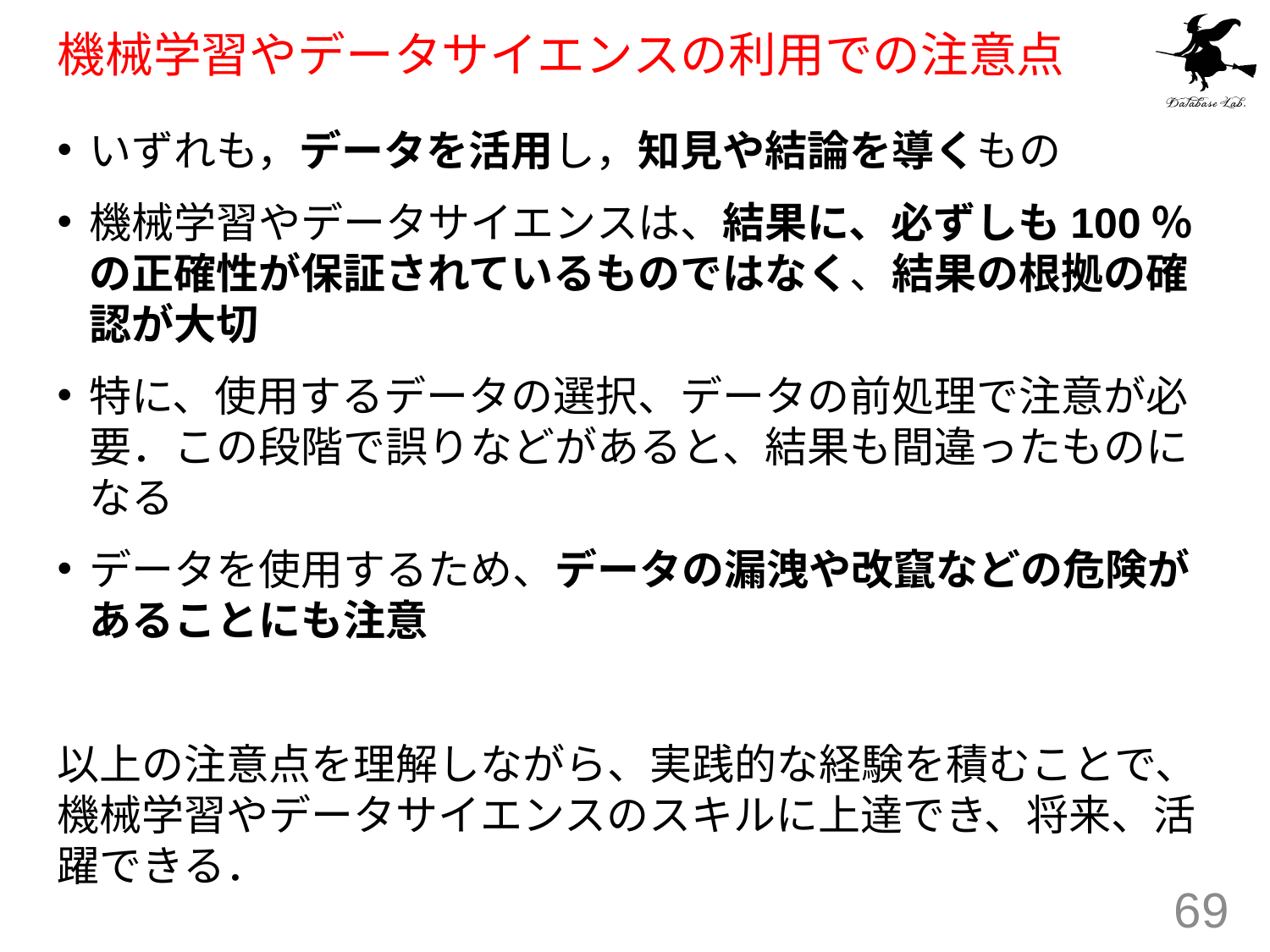

# 機械学習やデータサイエンスの利用での注意点
いずれも，データを活用し，知見や結論を導くもの
機械学習やデータサイエンスは、結果に、必ずしも100％の正確性が保証されているものではなく、結果の根拠の確認が大切
特に、使用するデータの選択、データの前処理で注意が必要．この段階で誤りなどがあると、結果も間違ったものになる
データを使用するため、データの漏洩や改竄などの危険があることにも注意

以上の注意点を理解しながら、実践的な経験を積むことで、機械学習やデータサイエンスのスキルに上達でき、将来、活躍できる．

69